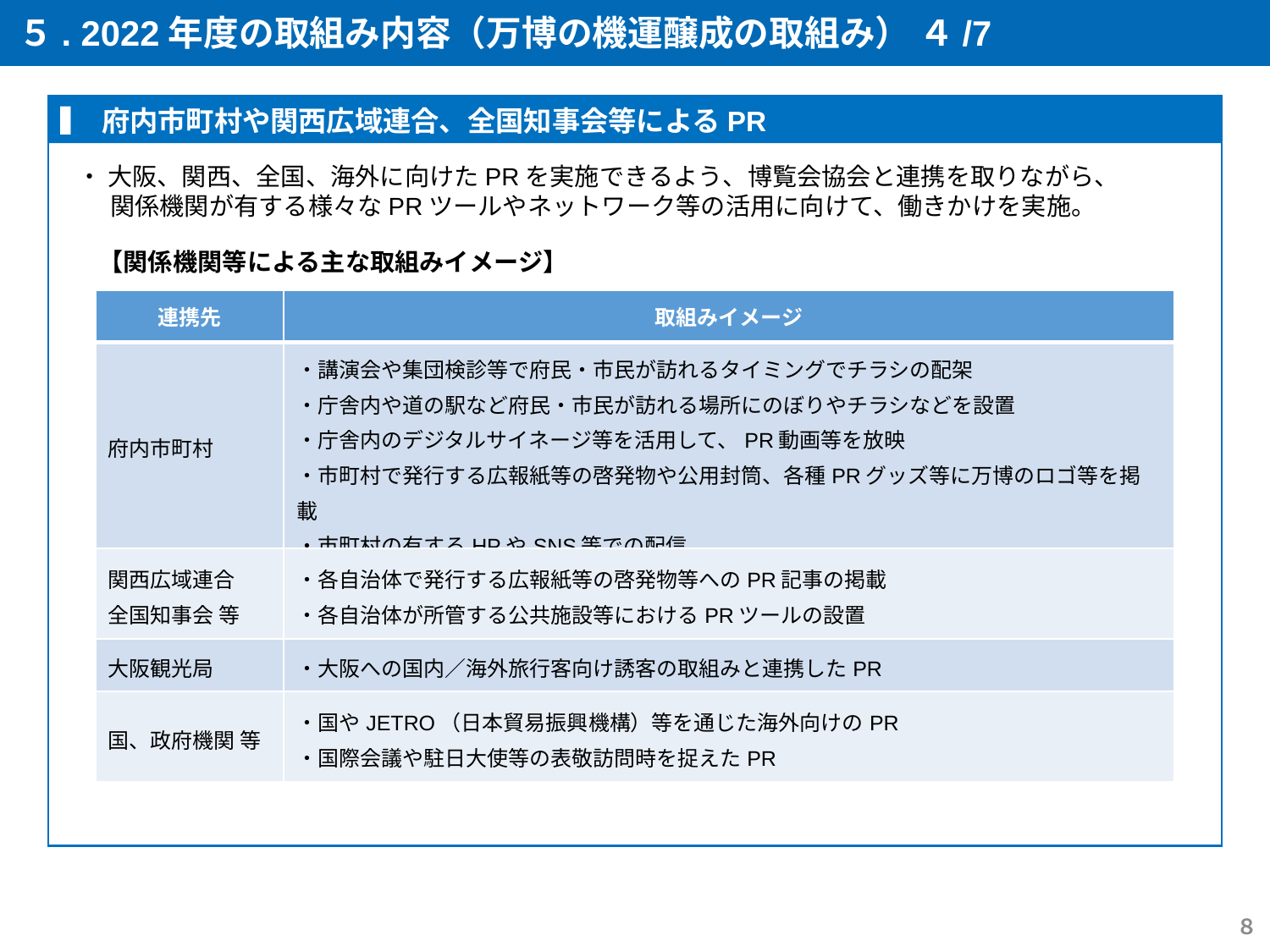

５. 2022年度の取組み内容（万博の機運醸成の取組み） ４/7

  ・ 大阪、関西、全国、海外に向けたPRを実施できるよう、博覧会協会と連携を取りながら、
　　関係機関が有する様々なPRツールやネットワーク等の活用に向けて、働きかけを実施。
▍ 府内市町村や関西広域連合、全国知事会等によるPR
【関係機関等による主な取組みイメージ】
| 連携先 | 取組みイメージ |
| --- | --- |
| 府内市町村 | ・講演会や集団検診等で府民・市民が訪れるタイミングでチラシの配架 ・庁舎内や道の駅など府民・市民が訪れる場所にのぼりやチラシなどを設置 ・庁舎内のデジタルサイネージ等を活用して、PR動画等を放映 ・市町村で発行する広報紙等の啓発物や公用封筒、各種PRグッズ等に万博のロゴ等を掲載 ・市町村の有するHPやSNS等での配信 |
| 関西広域連合 全国知事会 等 | ・各自治体で発行する広報紙等の啓発物等へのPR記事の掲載 ・各自治体が所管する公共施設等におけるPRツールの設置 |
| 大阪観光局 | ・大阪への国内／海外旅行客向け誘客の取組みと連携したPR |
| 国、政府機関 等 | ・国やJETRO（日本貿易振興機構）等を通じた海外向けのPR ・国際会議や駐日大使等の表敬訪問時を捉えたPR |
８